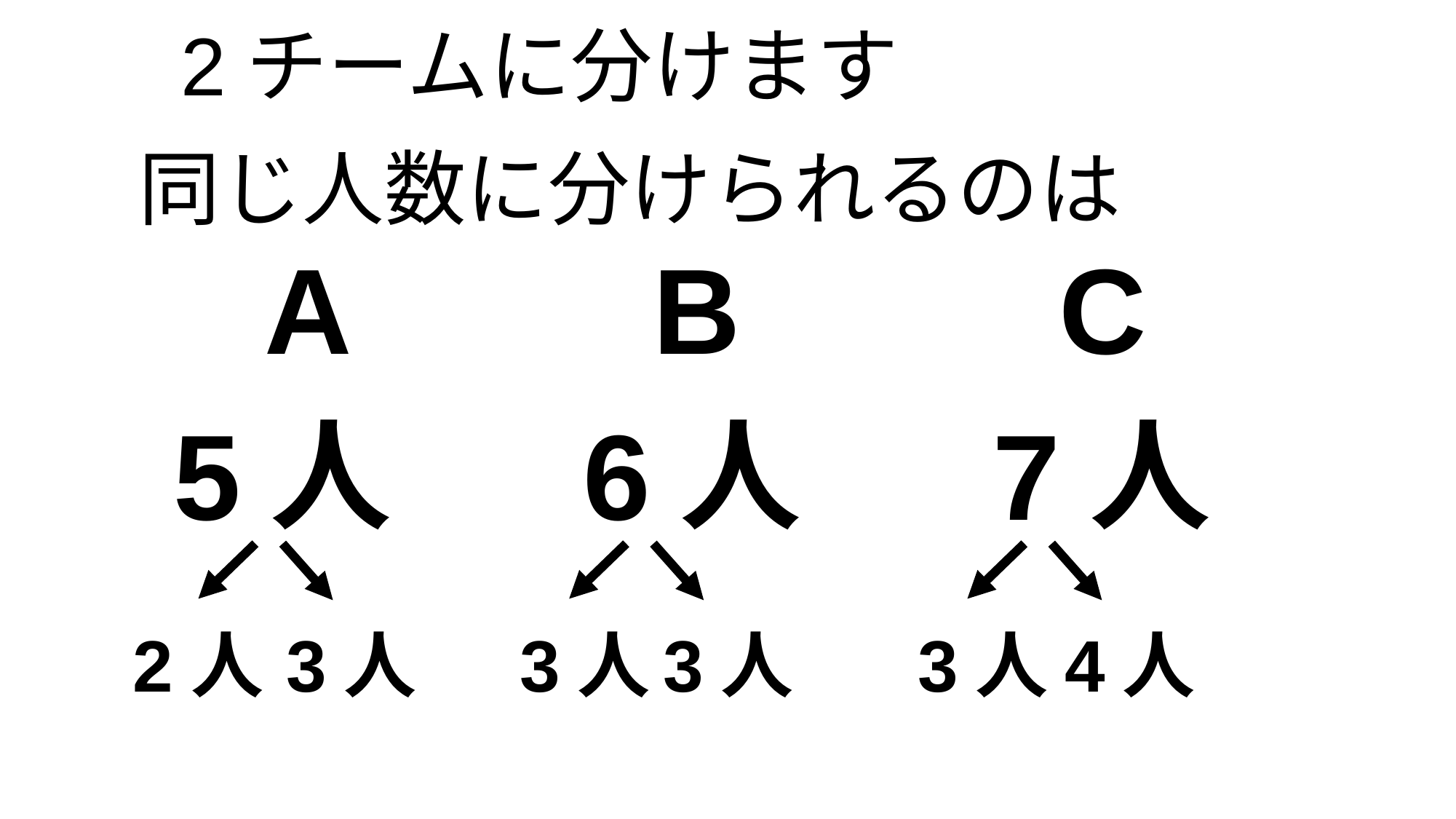

2チームに分けます
同じ人数に分けられるのは
A
B
C
5人
6人
7人
2人
3人
3人
3人
3人
4人